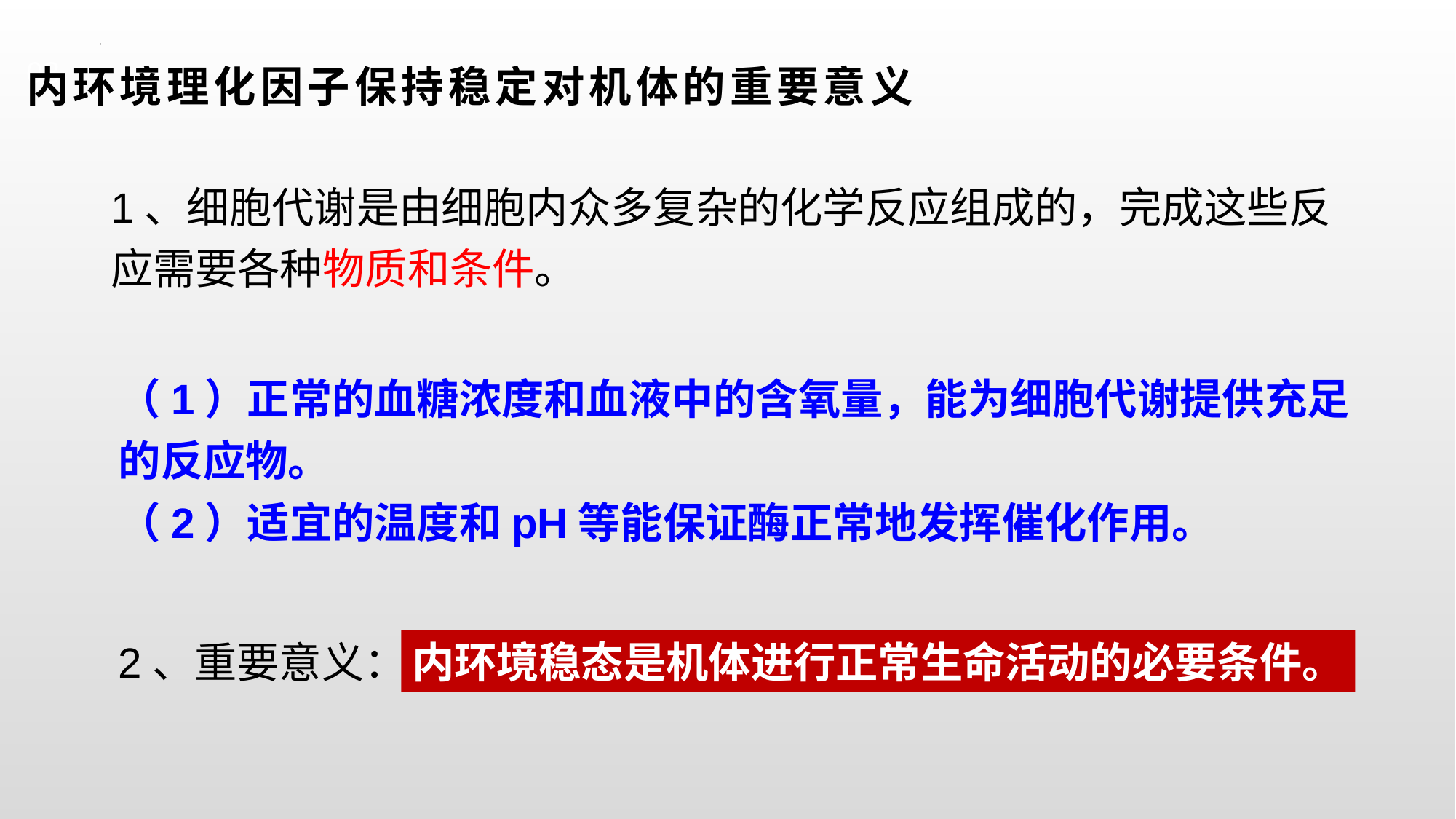

内环境理化因子保持稳定对机体的重要意义
03
1、细胞代谢是由细胞内众多复杂的化学反应组成的，完成这些反应需要各种物质和条件。
（1）正常的血糖浓度和血液中的含氧量，能为细胞代谢提供充足的反应物。
（2）适宜的温度和pH等能保证酶正常地发挥催化作用。
2、重要意义：
内环境稳态是机体进行正常生命活动的必要条件。